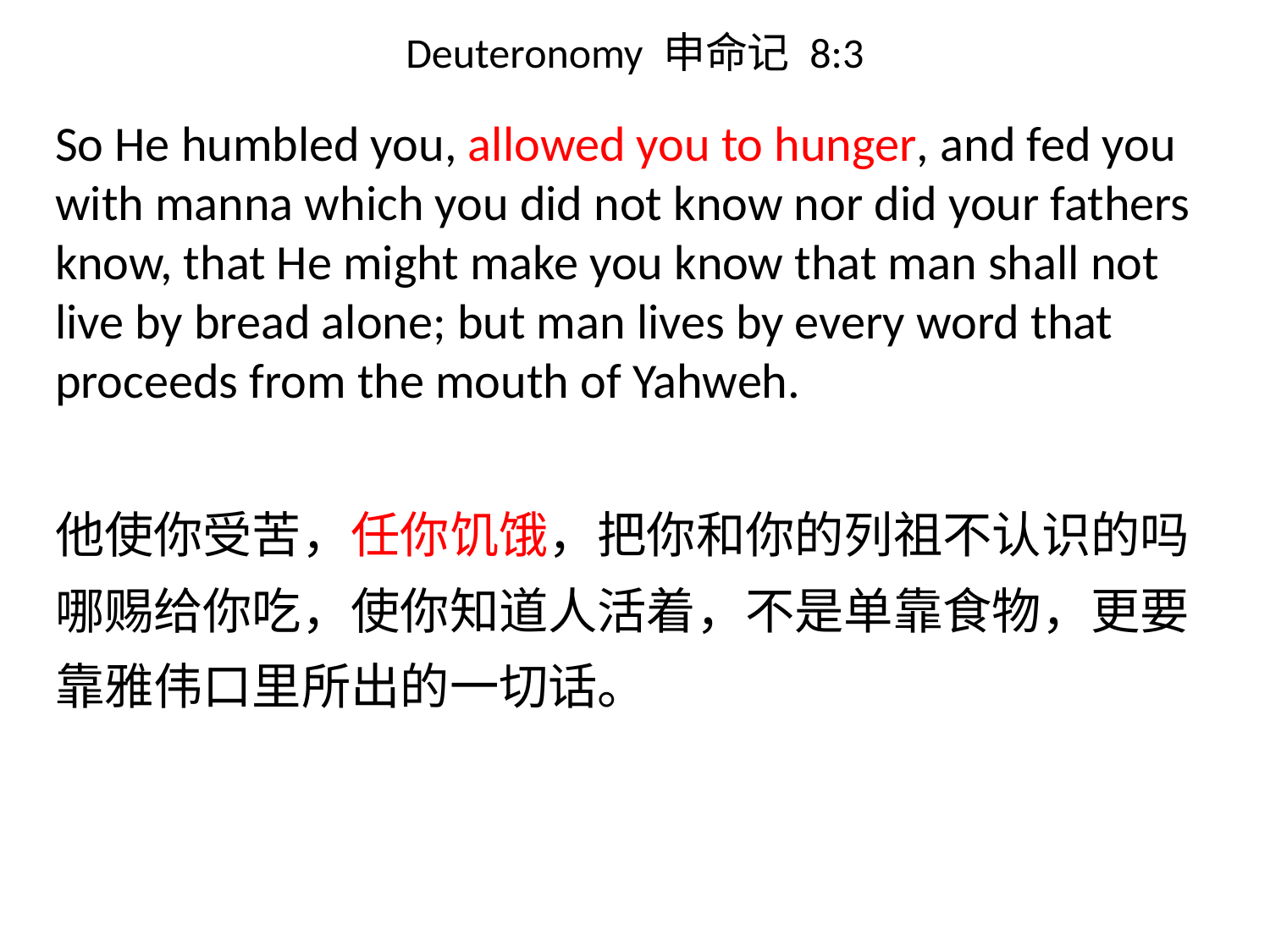

# Deuteronomy 申命记 8:3
So He humbled you, allowed you to hunger, and fed you with manna which you did not know nor did your fathers know, that He might make you know that man shall not live by bread alone; but man lives by every word that proceeds from the mouth of Yahweh.

他使你受苦，任你饥饿，把你和你的列祖不认识的吗哪赐给你吃，使你知道人活着，不是单靠食物，更要靠雅伟口里所出的一切话。